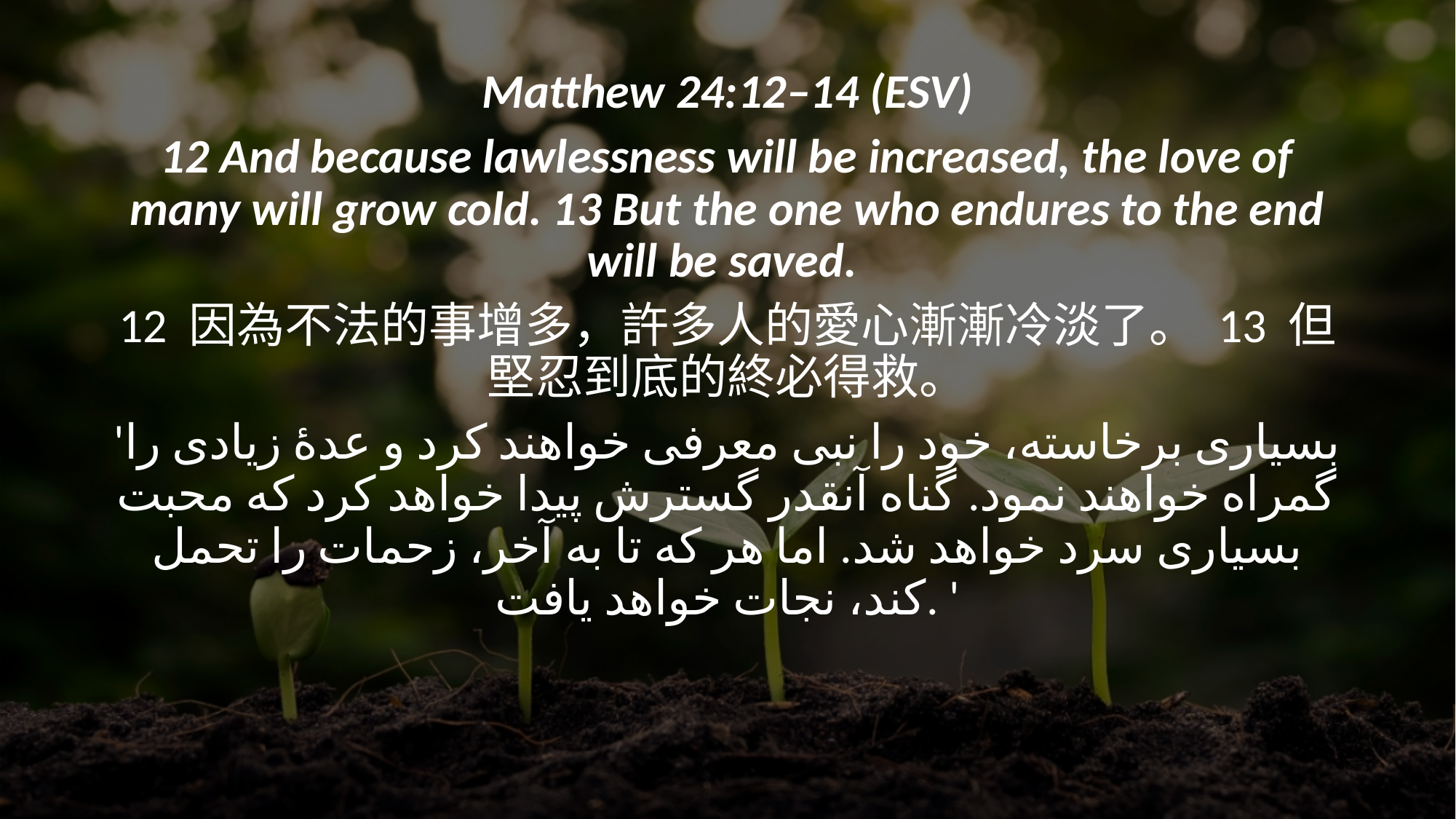

Matthew 24:12–14 (ESV)
12 And because lawlessness will be increased, the love of many will grow cold. 13 But the one who endures to the end will be saved.
12 因為不法的事增多，許多人的愛心漸漸冷淡了。 13 但堅忍到底的終必得救。
'بسیاری برخاسته، خود را نبی معرفی خواهند کرد و عدهٔ زیادی را گمراه خواهند نمود. گناه آنقدر گسترش پیدا خواهد کرد که محبت بسیاری سرد خواهد شد. اما هر که تا به آخر، زحمات را تحمل کند، نجات خواهد یافت. '